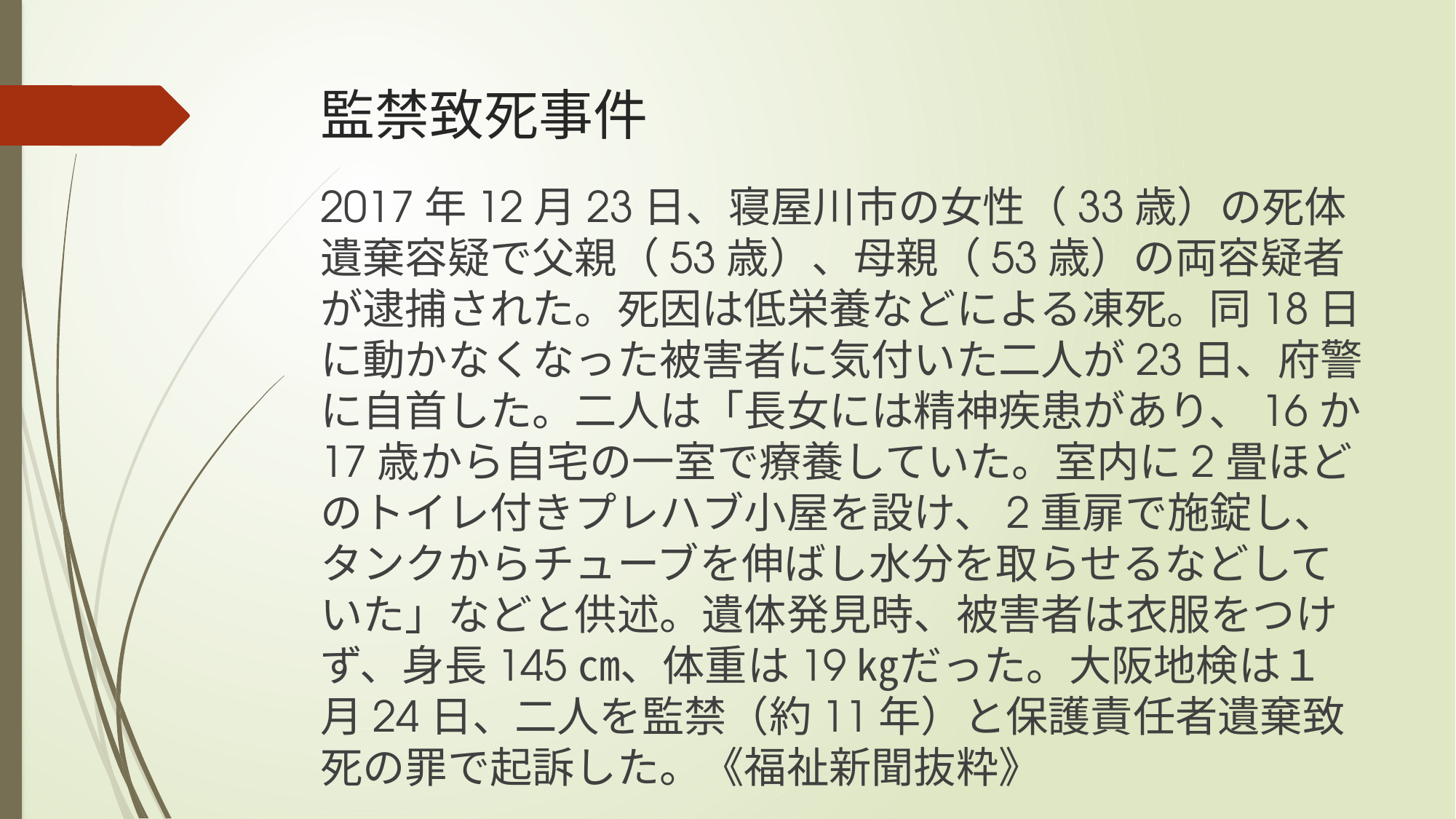

# 監禁致死事件
2017年12月23日、寝屋川市の女性（33歳）の死体遺棄容疑で父親（53歳）、母親（53歳）の両容疑者が逮捕された。死因は低栄養などによる凍死。同18日に動かなくなった被害者に気付いた二人が23日、府警に自首した。二人は「長女には精神疾患があり、16か17歳から自宅の一室で療養していた。室内に2畳ほどのトイレ付きプレハブ小屋を設け、2重扉で施錠し、タンクからチューブを伸ばし水分を取らせるなどしていた」などと供述。遺体発見時、被害者は衣服をつけず、身長145㎝、体重は19㎏だった。大阪地検は１月24日、二人を監禁（約11年）と保護責任者遺棄致死の罪で起訴した。《福祉新聞抜粋》